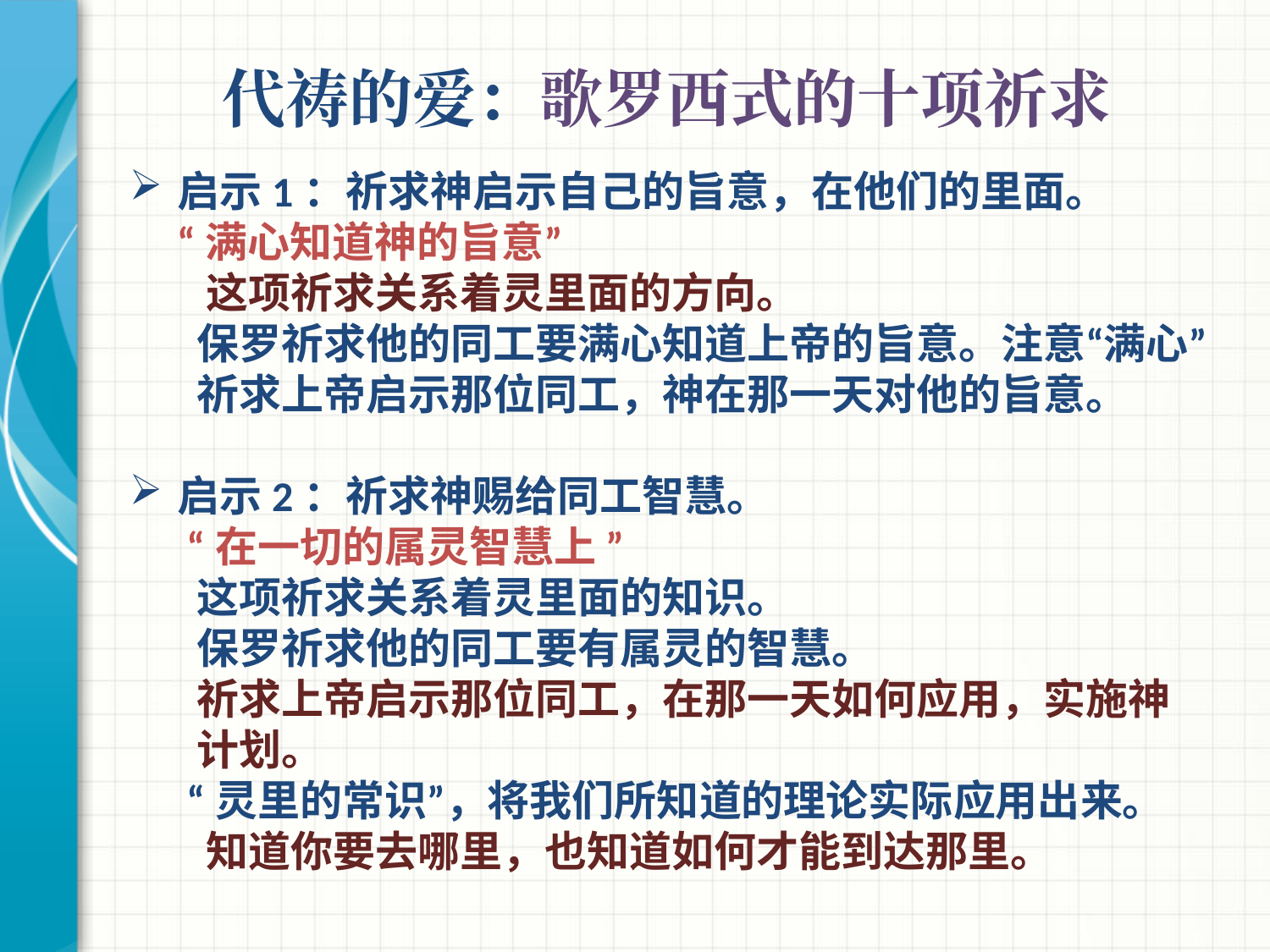

# 代祷的爱：歌罗西式的十项祈求

启示1：祈求神启示自己的旨意，在他们的里面。
     “满心知道神的旨意”
       这项祈求关系着灵里面的方向。
      保罗祈求他的同工要满心知道上帝的旨意。注意“满心”
      祈求上帝启示那位同工，神在那一天对他的旨意。

启示2：祈求神赐给同工智慧。
      “在一切的属灵智慧上 ”
      这项祈求关系着灵里面的知识。
      保罗祈求他的同工要有属灵的智慧。
      祈求上帝启示那位同工，在那一天如何应用，实施神
      计划。
      “灵里的常识”，将我们所知道的理论实际应用出来。
       知道你要去哪里，也知道如何才能到达那里。